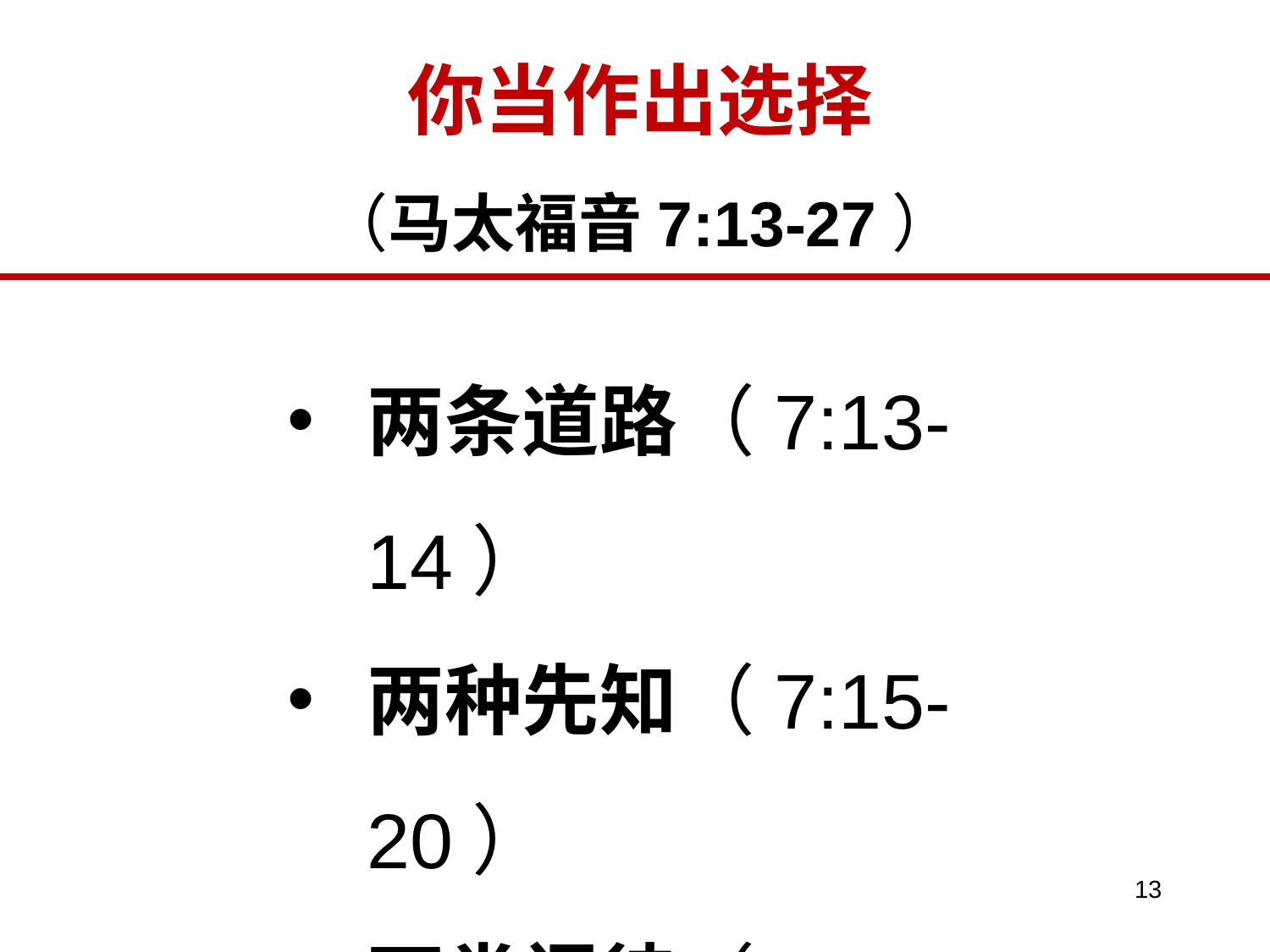

# 你当作出选择 （马太福音7:13-27）
两条道路（7:13-14）
两种先知（7:15-20）
两类门徒（7:21-23）
两样工程（7:24-27）
13